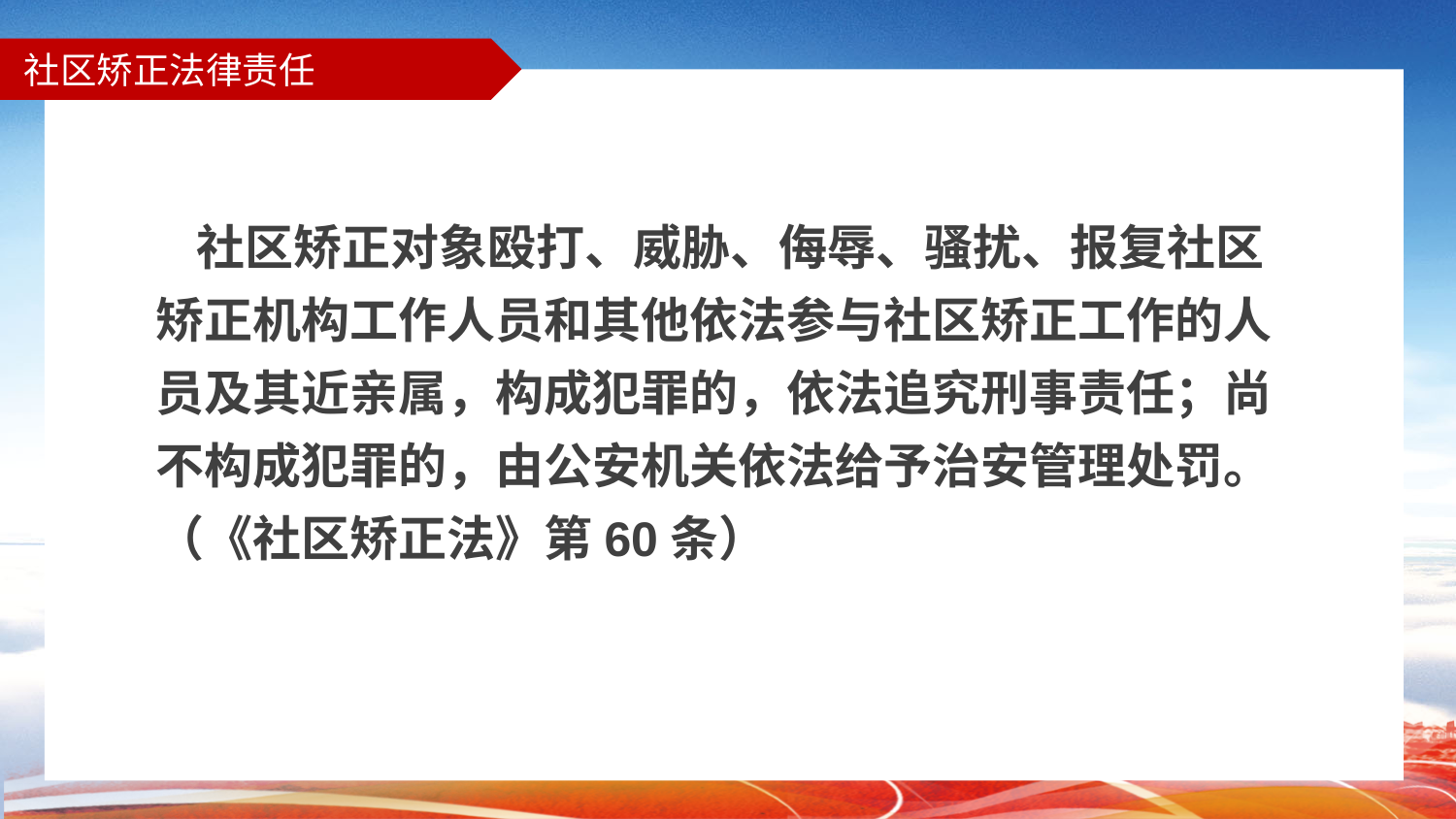

# 社区矫正法律责任
   社区矫正对象殴打、威胁、侮辱、骚扰、报复社区矫正机构工作人员和其他依法参与社区矫正工作的人员及其近亲属，构成犯罪的，依法追究刑事责任；尚不构成犯罪的，由公安机关依法给予治安管理处罚。（《社区矫正法》第60条）